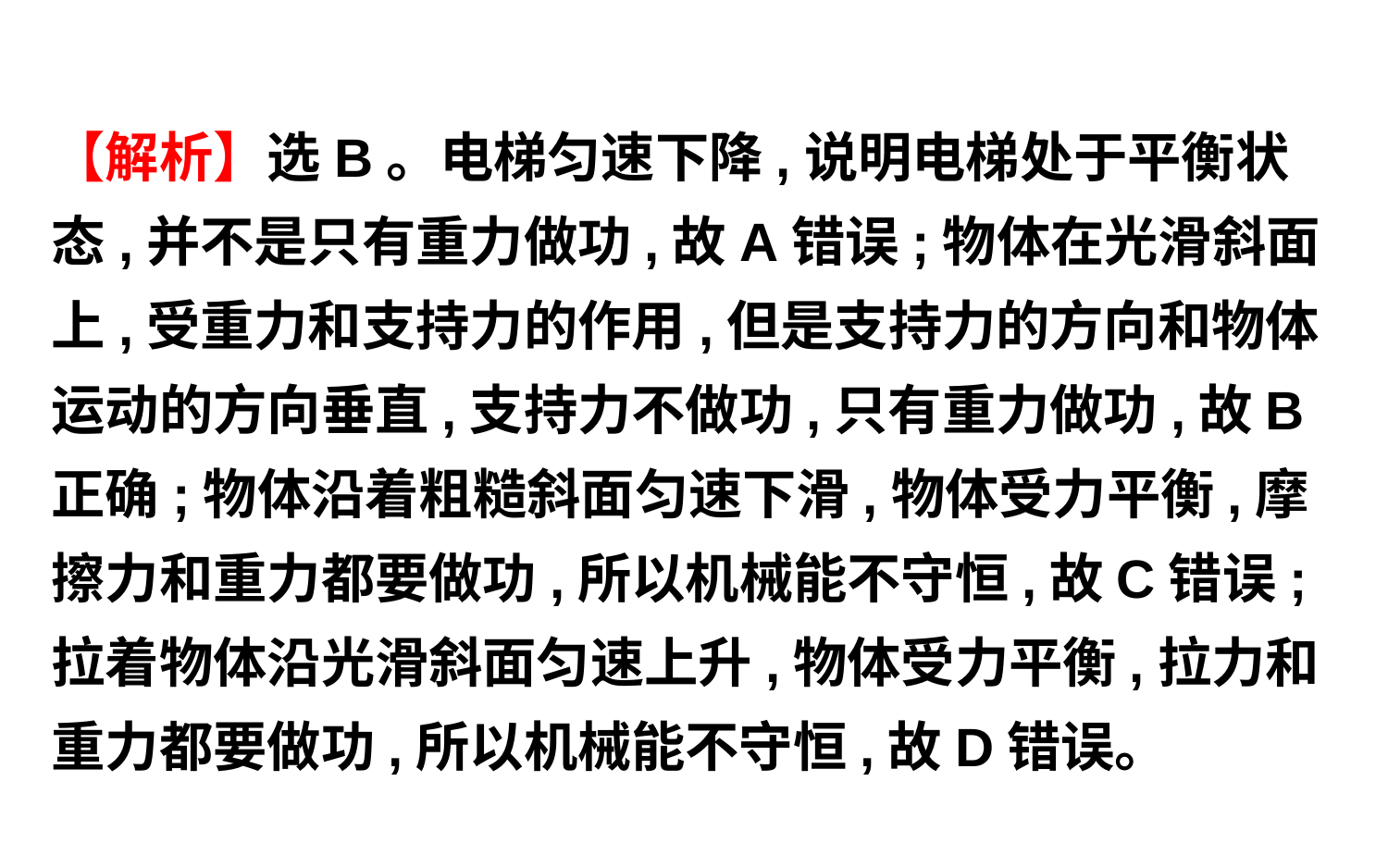

【解析】选B。电梯匀速下降,说明电梯处于平衡状态,并不是只有重力做功,故A错误;物体在光滑斜面上,受重力和支持力的作用,但是支持力的方向和物体运动的方向垂直,支持力不做功,只有重力做功,故B正确;物体沿着粗糙斜面匀速下滑,物体受力平衡,摩擦力和重力都要做功,所以机械能不守恒,故C错误;拉着物体沿光滑斜面匀速上升,物体受力平衡,拉力和重力都要做功,所以机械能不守恒,故D错误。